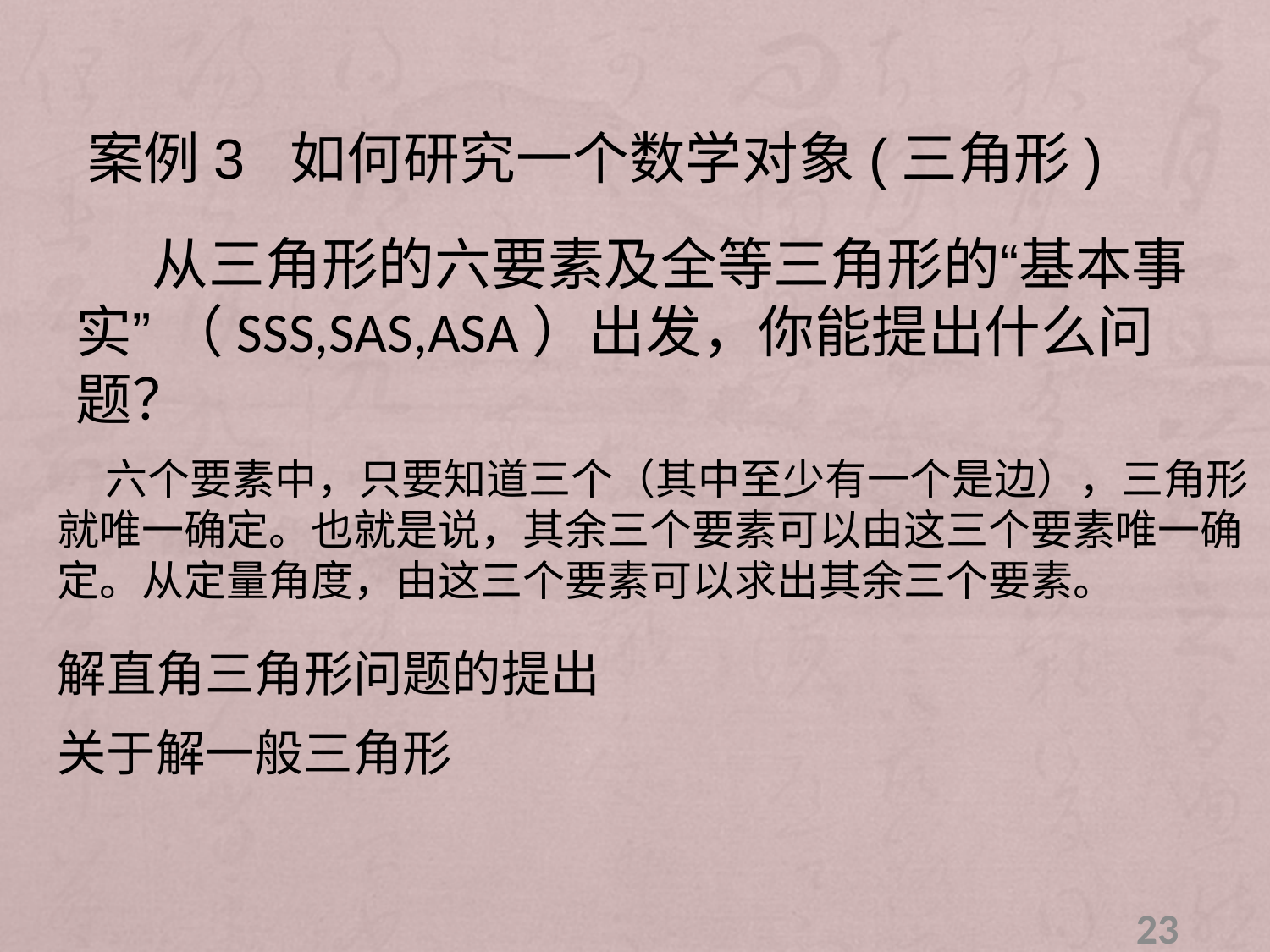

案例3  如何研究一个数学对象(三角形)
    从三角形的六要素及全等三角形的“基本事实” （SSS,SAS,ASA）出发，你能提出什么问题？
    六个要素中，只要知道三个（其中至少有一个是边），三角形就唯一确定。也就是说，其余三个要素可以由这三个要素唯一确定。从定量角度，由这三个要素可以求出其余三个要素。
解直角三角形问题的提出
关于解一般三角形
23